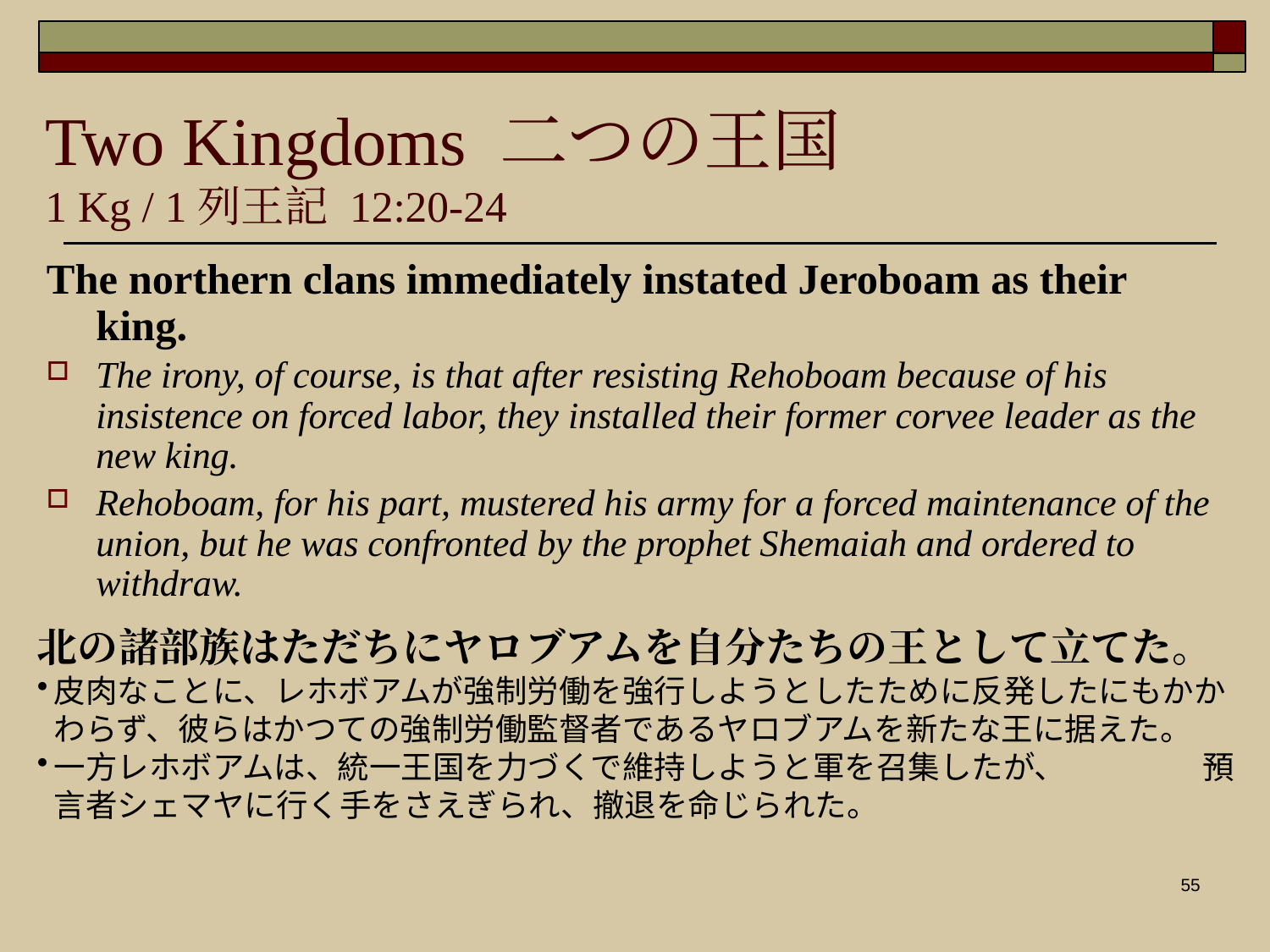

Two Kingdoms 二つの王国
1 Kg / 1列王記 12:20-24
The northern clans immediately instated Jeroboam as their king.
The irony, of course, is that after resisting Rehoboam because of his insistence on forced labor, they installed their former corvee leader as the new king.
Rehoboam, for his part, mustered his army for a forced maintenance of the union, but he was confronted by the prophet Shemaiah and ordered to withdraw.
北の諸部族はただちにヤロブアムを自分たちの王として立てた。
皮肉なことに、レホボアムが強制労働を強行しようとしたために反発したにもかかわらず、彼らはかつての強制労働監督者であるヤロブアムを新たな王に据えた。
一方レホボアムは、統一王国を力づくで維持しようと軍を召集したが、                   預言者シェマヤに行く手をさえぎられ、撤退を命じられた。
55